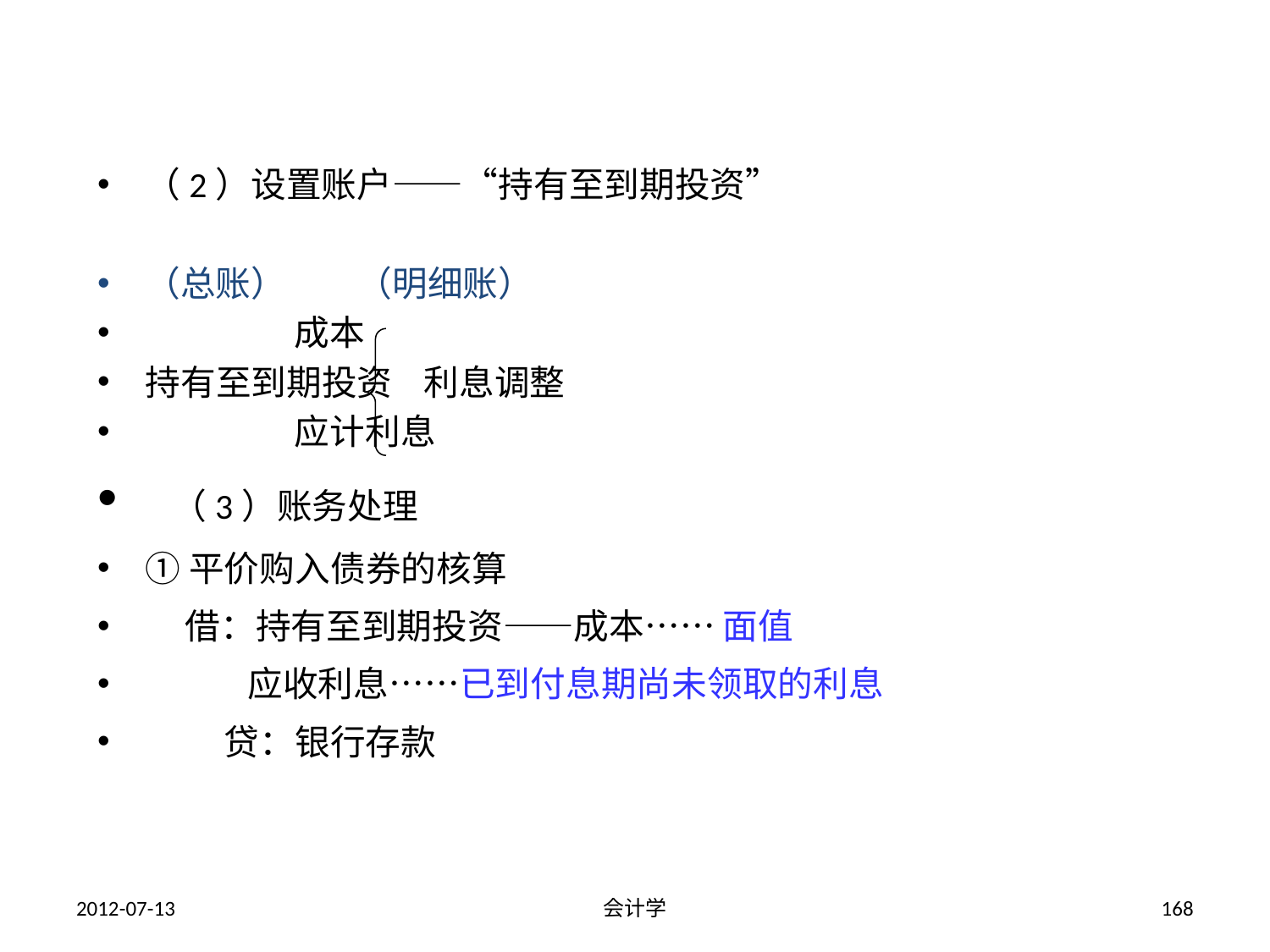

（2）设置账户——“持有至到期投资”

（总账）         （明细账）
                  成本
持有至到期投资    利息调整
                  应计利息
 （3）账务处理
①平价购入债券的核算
    借：持有至到期投资——成本…… 面值
            应收利息……已到付息期尚未领取的利息
         贷：银行存款

2012-07-13
会计学
168